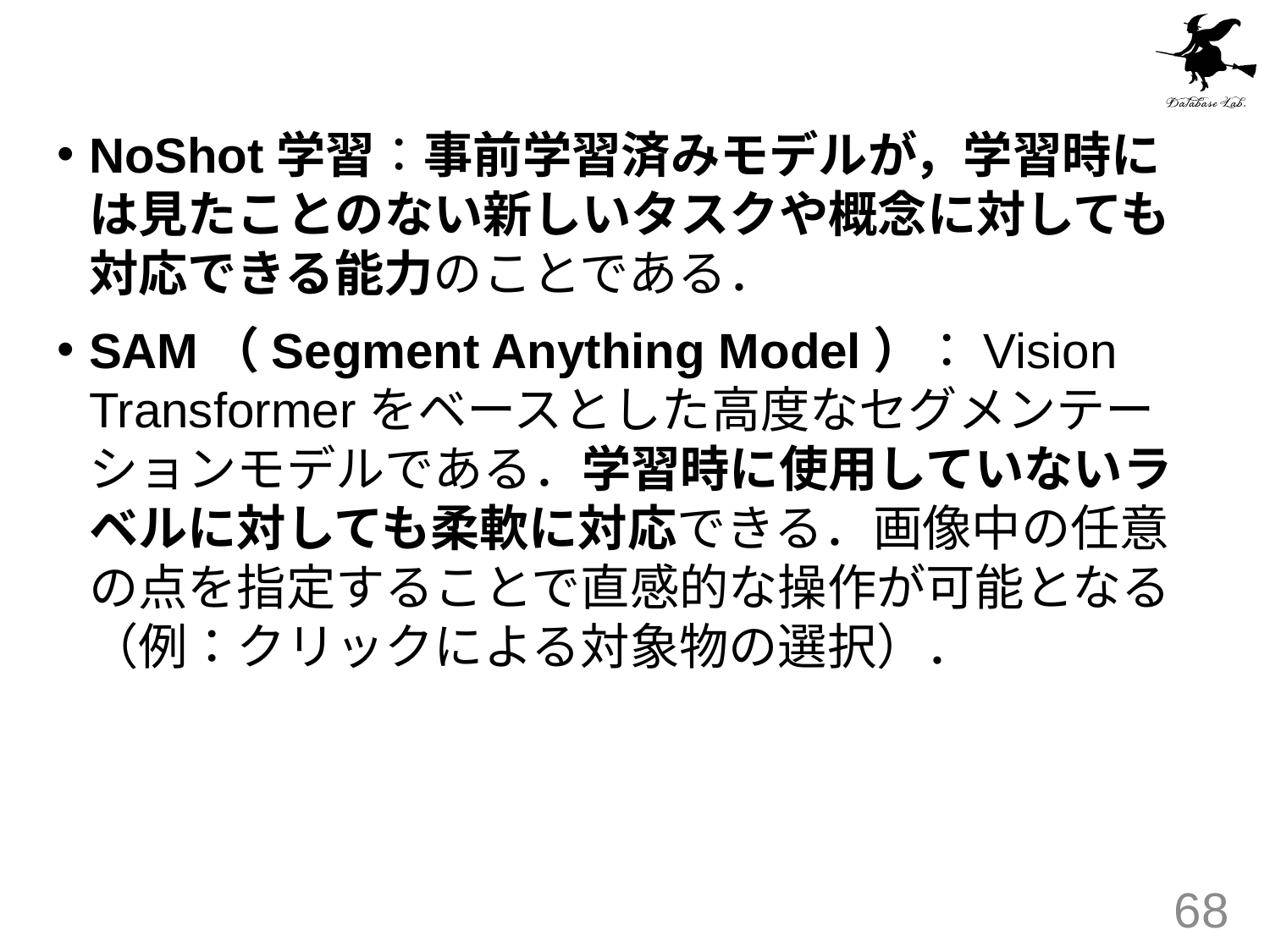

#
NoShot学習：事前学習済みモデルが，学習時には見たことのない新しいタスクや概念に対しても対応できる能力のことである．
SAM（Segment Anything Model）：Vision Transformerをベースとした高度なセグメンテーションモデルである．学習時に使用していないラベルに対しても柔軟に対応できる．画像中の任意の点を指定することで直感的な操作が可能となる（例：クリックによる対象物の選択）．
68